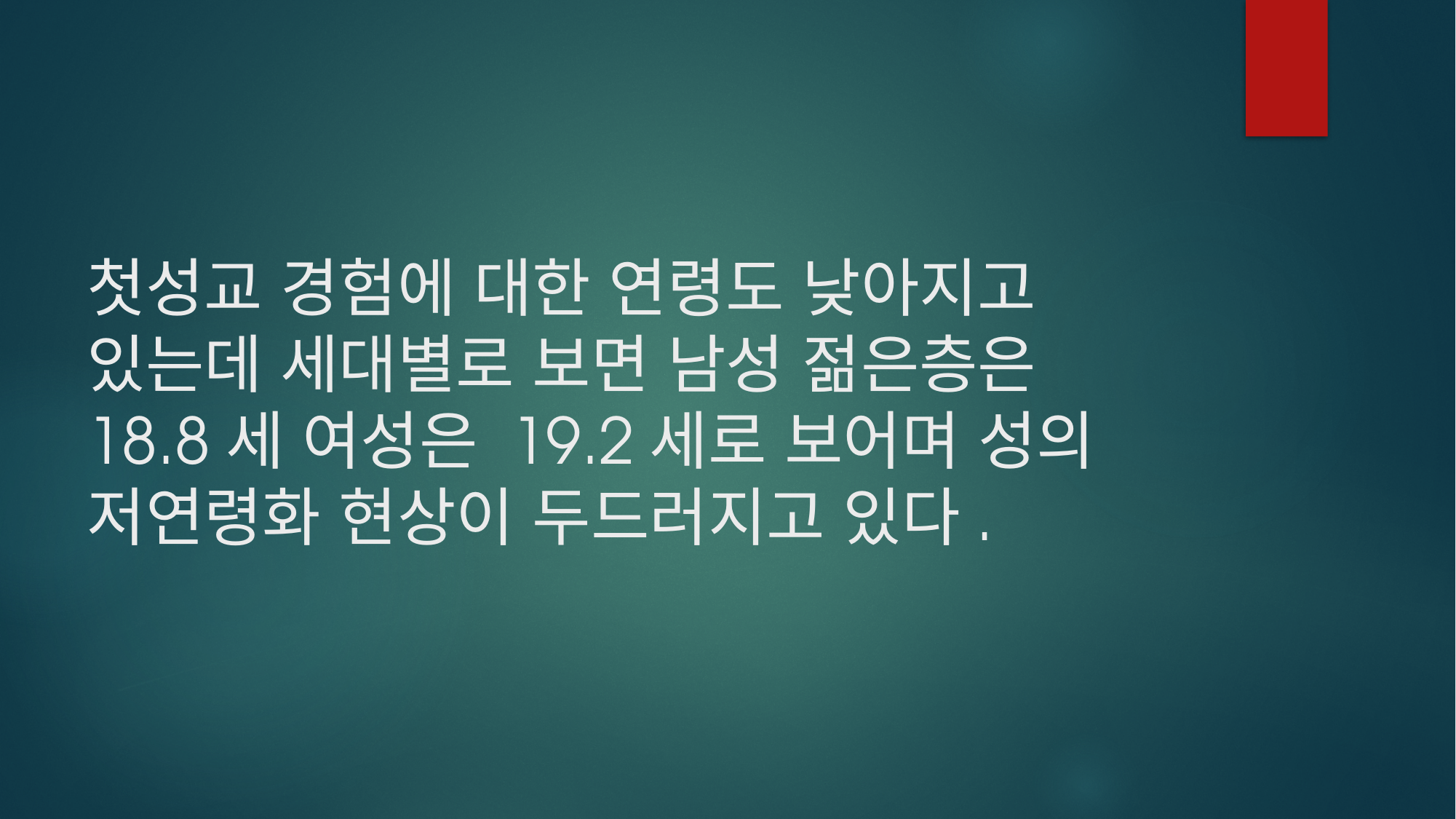

# 첫성교 경험에 대한 연령도 낮아지고 있는데 세대별로 보면 남성 젊은층은 18.8세 여성은 19.2세로 보어며 성의 저연령화 현상이 두드러지고 있다.